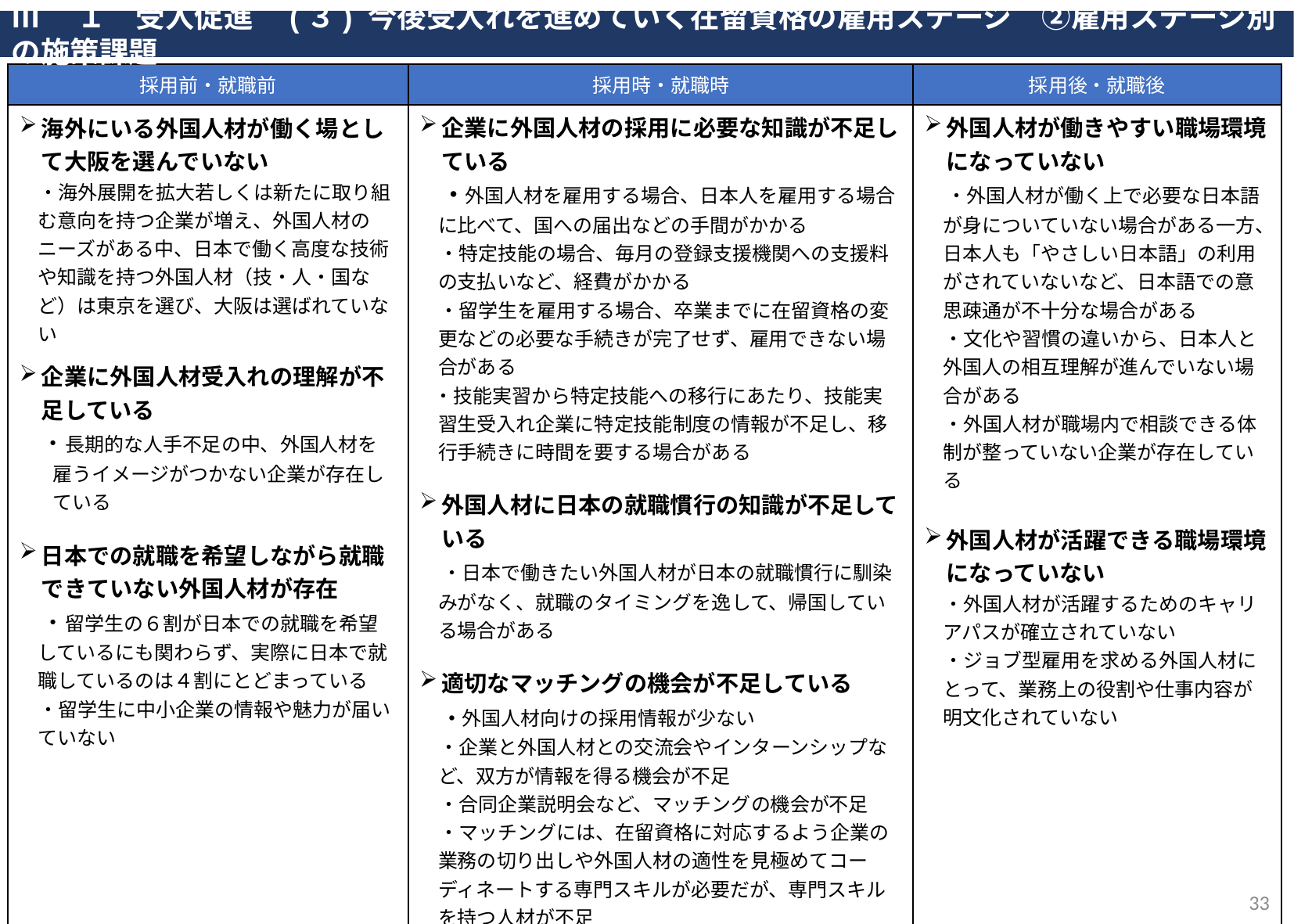

Ⅲ　１　受入促進　(３) 今後受入れを進めていく在留資格の雇用ステージ　②雇用ステージ別の施策課題
| 採用前・就職前 | 採用時・就職時 | 採用後・就職後 |
| --- | --- | --- |
| 海外にいる外国人材が働く場として大阪を選んでいない 　・海外展開を拡大若しくは新たに取り組む意向を持つ企業が増え、外国人材のニーズがある中、日本で働く高度な技術や知識を持つ外国人材（技・人・国など）は東京を選び、大阪は選ばれていない | 企業に外国人材の採用に必要な知識が不足している 　・外国人材を雇用する場合、日本人を雇用する場合に比べて、国への届出などの手間がかかる 　・特定技能の場合、毎月の登録支援機関への支援料の支払いなど、経費がかかる 　・留学生を雇用する場合、卒業までに在留資格の変更などの必要な手続きが完了せず、雇用できない場合がある ・技能実習から特定技能への移行にあたり、技能実習生受入れ企業に特定技能制度の情報が不足し、移行手続きに時間を要する場合がある 外国人材に日本の就職慣行の知識が不足している 　・日本で働きたい外国人材が日本の就職慣行に馴染みがなく、就職のタイミングを逸して、帰国している場合がある 適切なマッチングの機会が不足している 　・外国人材向けの採用情報が少ない 　・企業と外国人材との交流会やインターンシップなど、双方が情報を得る機会が不足 　・合同企業説明会など、マッチングの機会が不足 　・マッチングには、在留資格に対応するよう企業の業務の切り出しや外国人材の適性を見極めてコーディネートする専門スキルが必要だが、専門スキルを持つ人材が不足 就職に伴う生活環境の変化に対する支援が不足している 　・特定技能の場合、住居確保のための支援は受けられるが、技能実習と異なり、必ずしも住居が提供されないため、住まい探しや敷金の準備など対応が困難な場合がある | 外国人材が働きやすい職場環境になっていない 　・外国人材が働く上で必要な日本語が身についていない場合がある一方、日本人も「やさしい日本語」の利用がされていないなど、日本語での意思疎通が不十分な場合がある 　・文化や習慣の違いから、日本人と外国人の相互理解が進んでいない場合がある 　・外国人材が職場内で相談できる体制が整っていない企業が存在している 　　 外国人材が活躍できる職場環境になっていない 　・外国人材が活躍するためのキャリアパスが確立されていない 　・ジョブ型雇用を求める外国人材にとって、業務上の役割や仕事内容が明文化されていない |
| 企業に外国人材受入れの理解が不足している 　・長期的な人手不足の中、外国人材を雇うイメージがつかない企業が存在している 日本での就職を希望しながら就職できていない外国人材が存在 　・留学生の６割が日本での就職を希望しているにも関わらず、実際に日本で就職しているのは４割にとどまっている 　・留学生に中小企業の情報や魅力が届いていない |  |  |
33